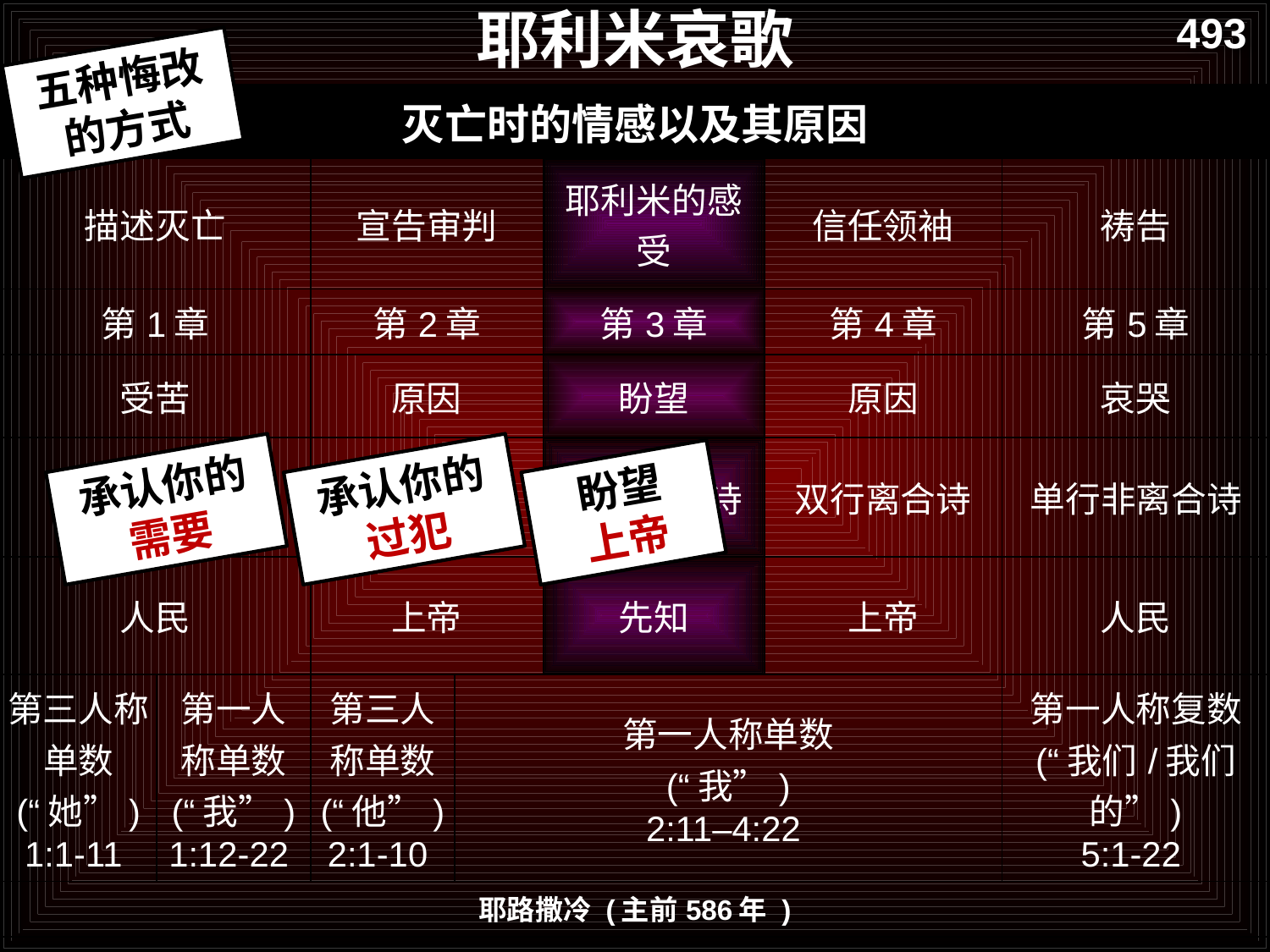

493
耶利米哀歌
五种悔改的方式
| 灭亡时的情感以及其原因 |  |  |  |  |  |  |
| --- | --- | --- | --- | --- | --- | --- |
| 描述灭亡 |  | 宣告审判 |  | 耶利米的感受 | 信任领袖 | 祷告 |
| 第1章 |  | 第2章 |  | 第3章 | 第4章 | 第5章 |
| 受苦 |  | 原因 |  | 盼望 | 原因 | 哀哭 |
| 三行离合诗 |  | 三行离合诗 |  | 单行离合诗 | 双行离合诗 | 单行非离合诗 |
| 人民 |  | 上帝 |  | 先知 | 上帝 | 人民 |
| 第三人称单数 (“她”) 1:1-11 | 第一人称单数 (“我”) 1:12-22 | 第三人称单数 (“他”) 2:1-10 | 第一人称单数 (“我”) 2:11–4:22 |  |  | 第一人称复数 (“我们/我们的”) 5:1-22 |
| 耶路撒冷 (主前586年 ) |  |  |  |  |  |  |
承认你的需要
承认你的过犯
盼望
上帝